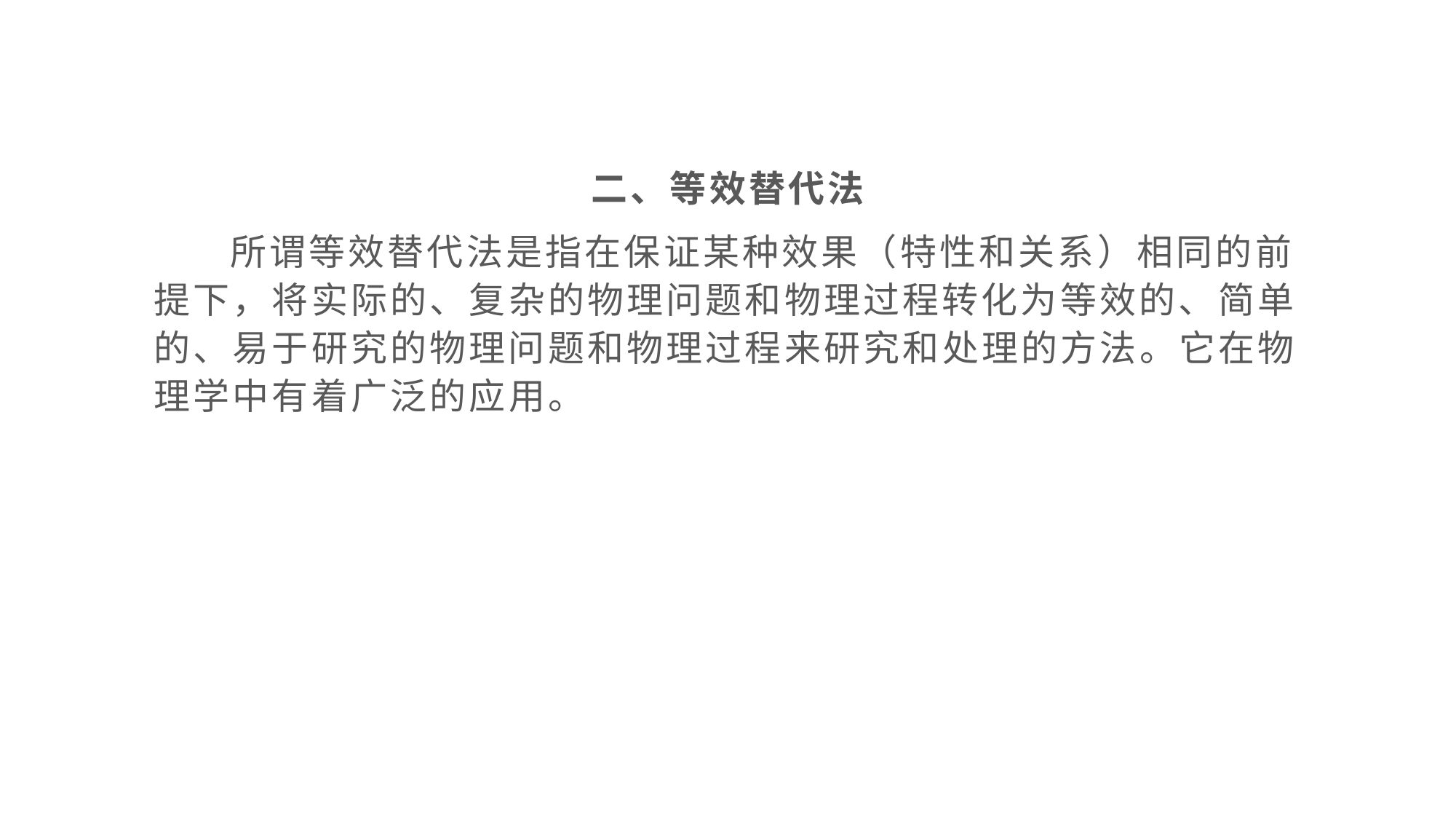

二、等效替代法
      所谓等效替代法是指在保证某种效果（特性和关系）相同的前提下，将实际的、复杂的物理问题和物理过程转化为等效的、简单的、易于研究的物理问题和物理过程来研究和处理的方法。它在物理学中有着广泛的应用。